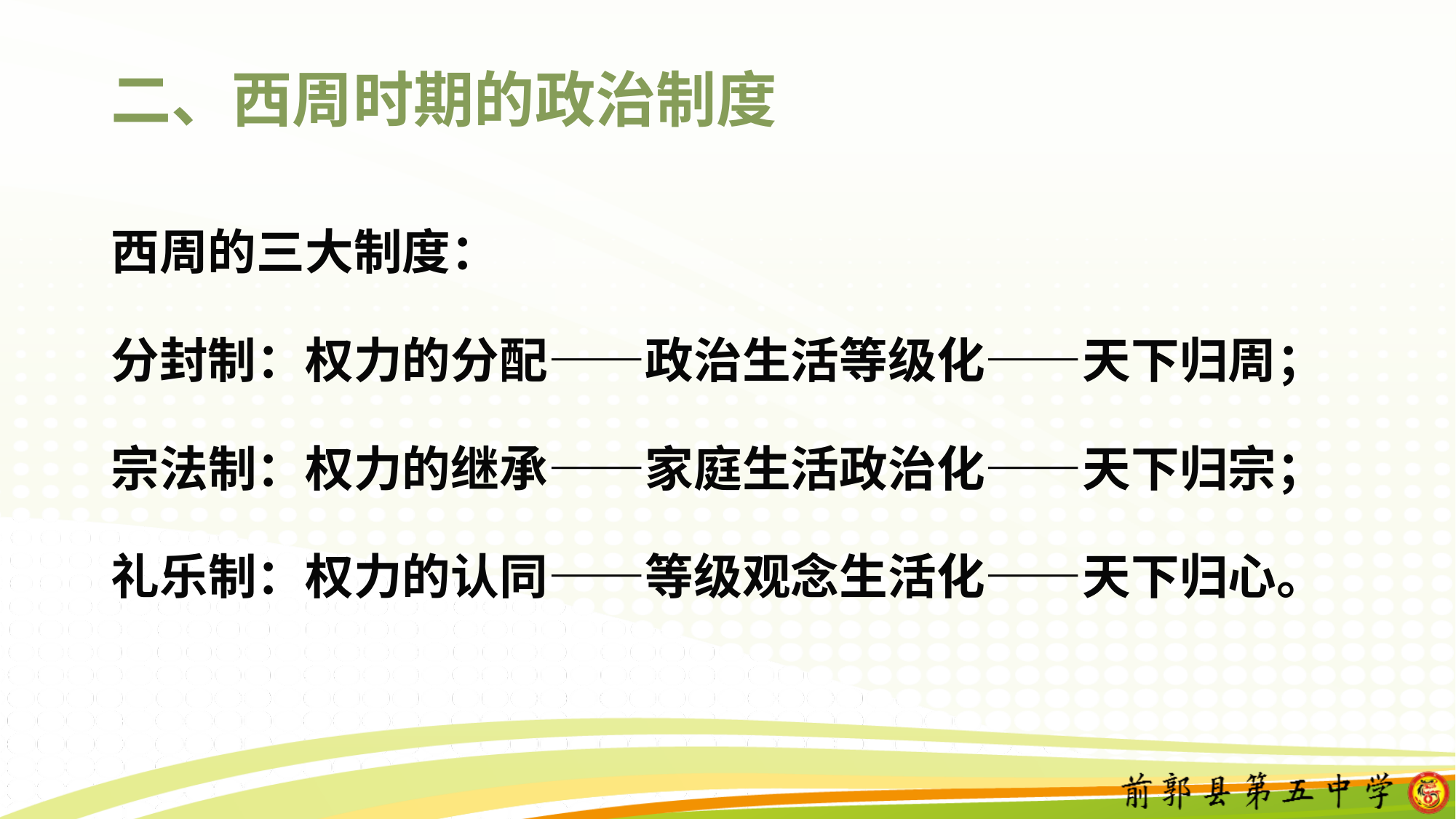

# 二、西周时期的政治制度
西周的三大制度：
分封制：权力的分配——政治生活等级化——天下归周；
宗法制：权力的继承——家庭生活政治化——天下归宗；
礼乐制：权力的认同——等级观念生活化——天下归心。